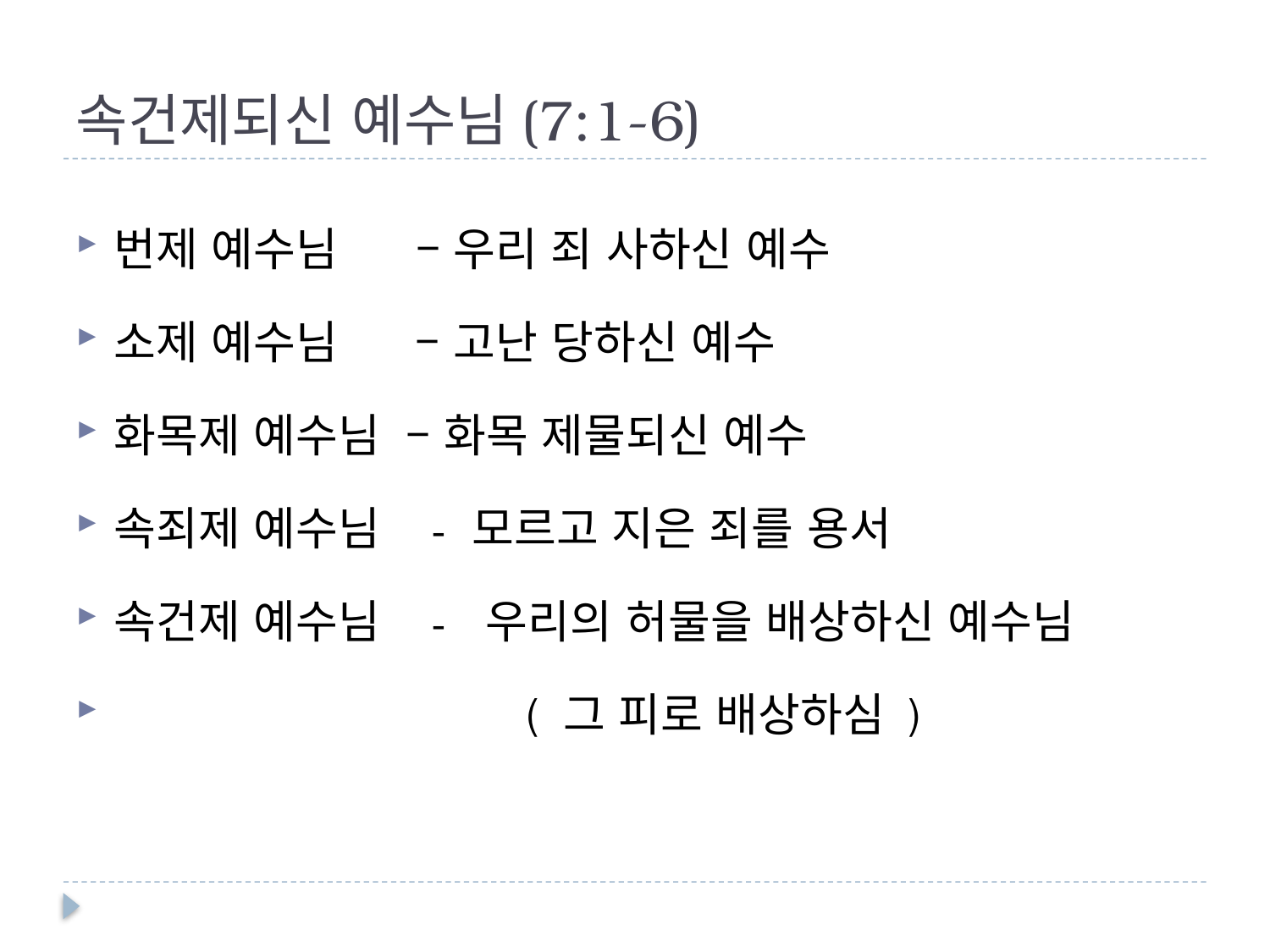

# 속건제되신 예수님(7:1-6)
번제 예수님      – 우리 죄 사하신 예수
소제 예수님      – 고난 당하신 예수
화목제 예수님  – 화목 제물되신 예수
속죄제 예수님   - 모르고 지은 죄를 용서
속건제 예수님   -  우리의 허물을 배상하신 예수님
                              ( 그 피로 배상하심 )